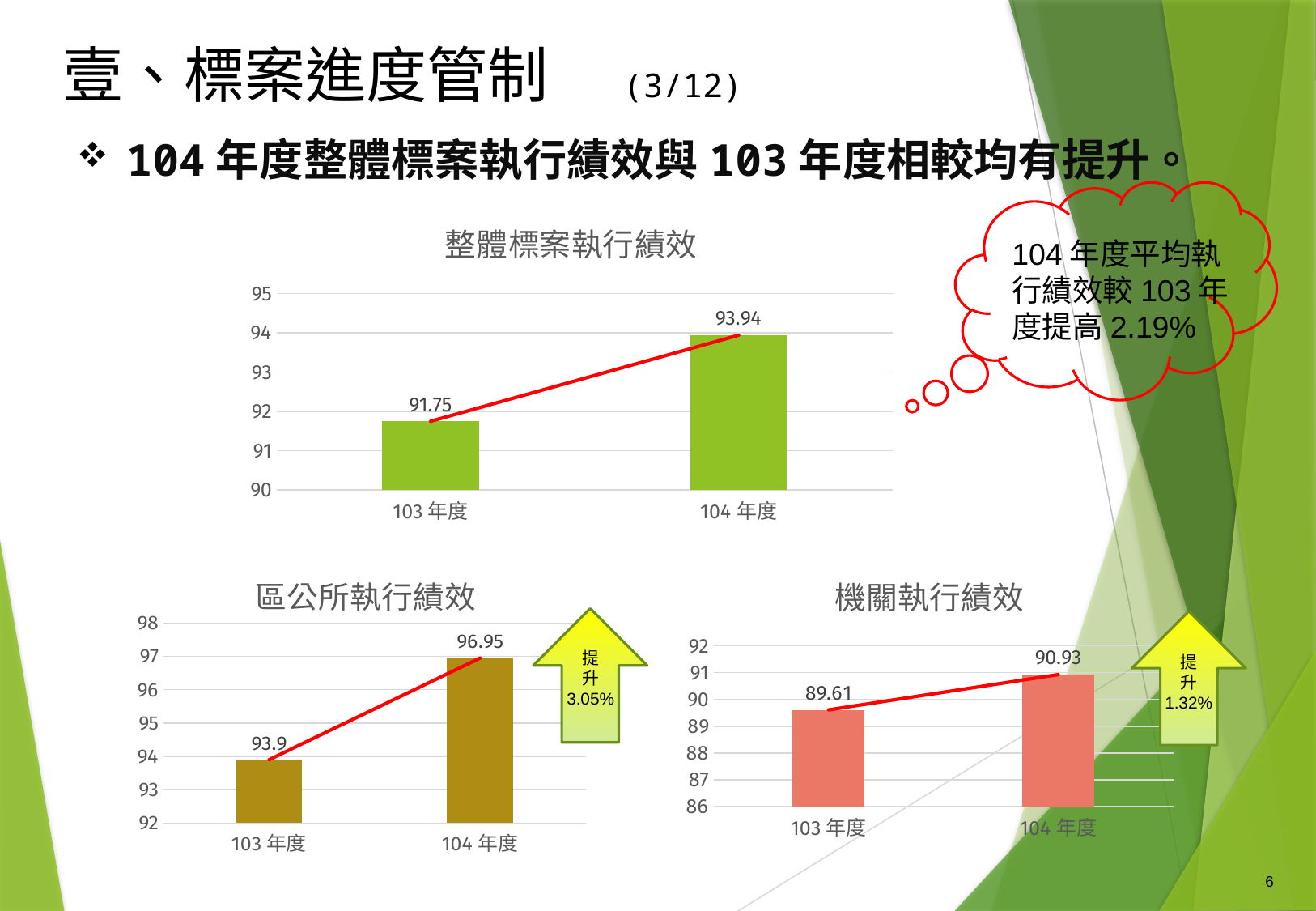

# 壹、標案進度管制　(3/12)
104年度整體標案執行績效與103年度相較均有提升。

### Chart: 整體標案執行績效

| Category |  |
|---|---|
| 103年度 | 91.75 |
| 104年度 | 93.94 |
104年度平均執行績效較103年度提高2.19%

### Chart: 區公所執行績效

| Category |  |
|---|---|
| 103年度 | 93.9 |
| 104年度 | 96.95 |

### Chart: 機關執行績效

| Category |  |
|---|---|
| 103年度 | 89.61 |
| 104年度 | 90.93 |

提
升
3.05%
提
升
1.32%
6